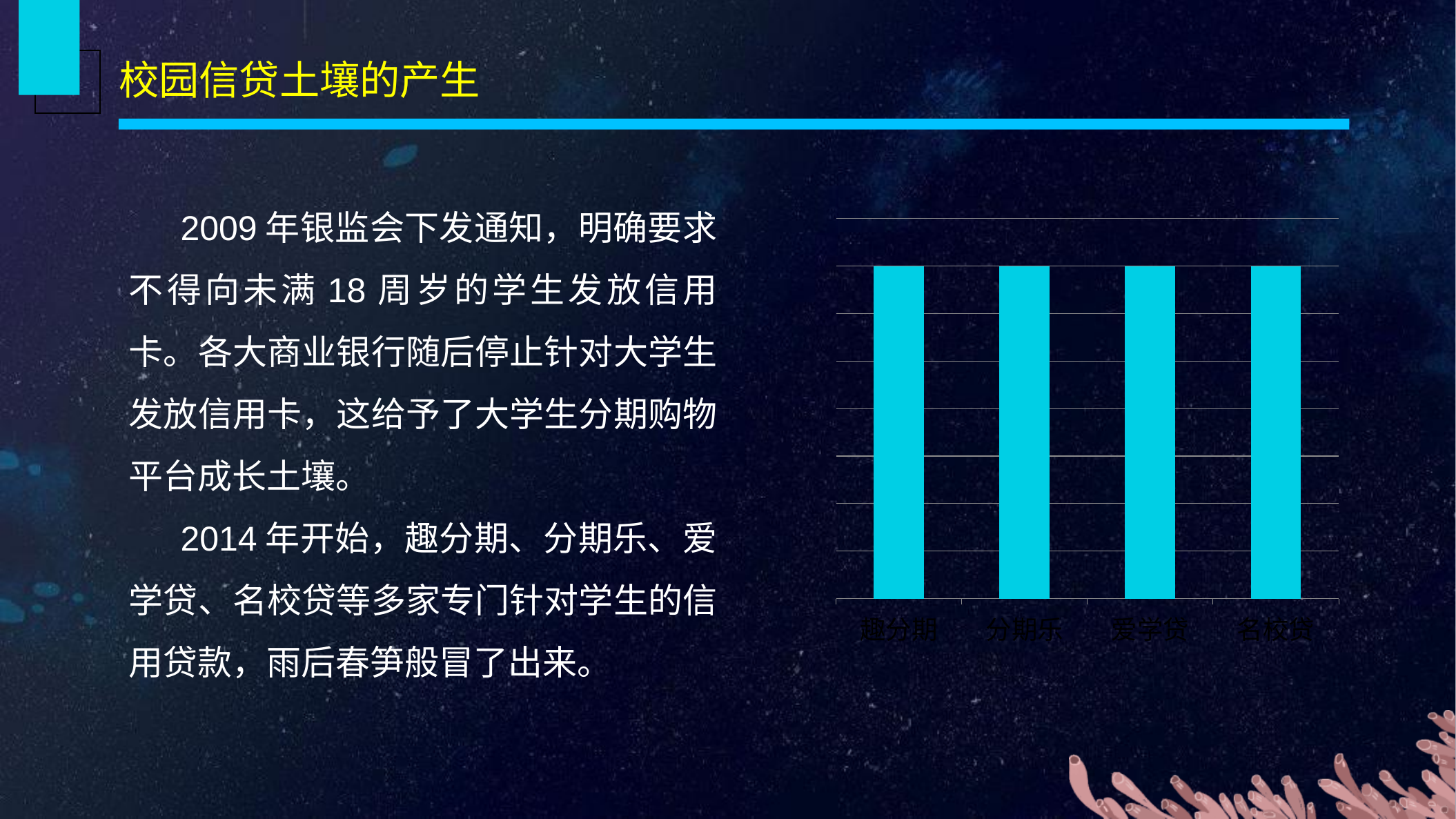

校园信贷土壤的产生

2009年银监会下发通知，明确要求不得向未满18周岁的学生发放信用卡。各大商业银行随后停止针对大学生发放信用卡，这给予了大学生分期购物平台成长土壤。
2014年开始，趣分期、分期乐、爱学贷、名校贷等多家专门针对学生的信用贷款，雨后春笋般冒了出来。

### Chart

| Category | 列1 |
|---|---|
| 趣分期 | 3.5 |
| 分期乐 | 3.5 |
| 爱学贷 | 3.5 |
| 名校贷 | 3.5 |